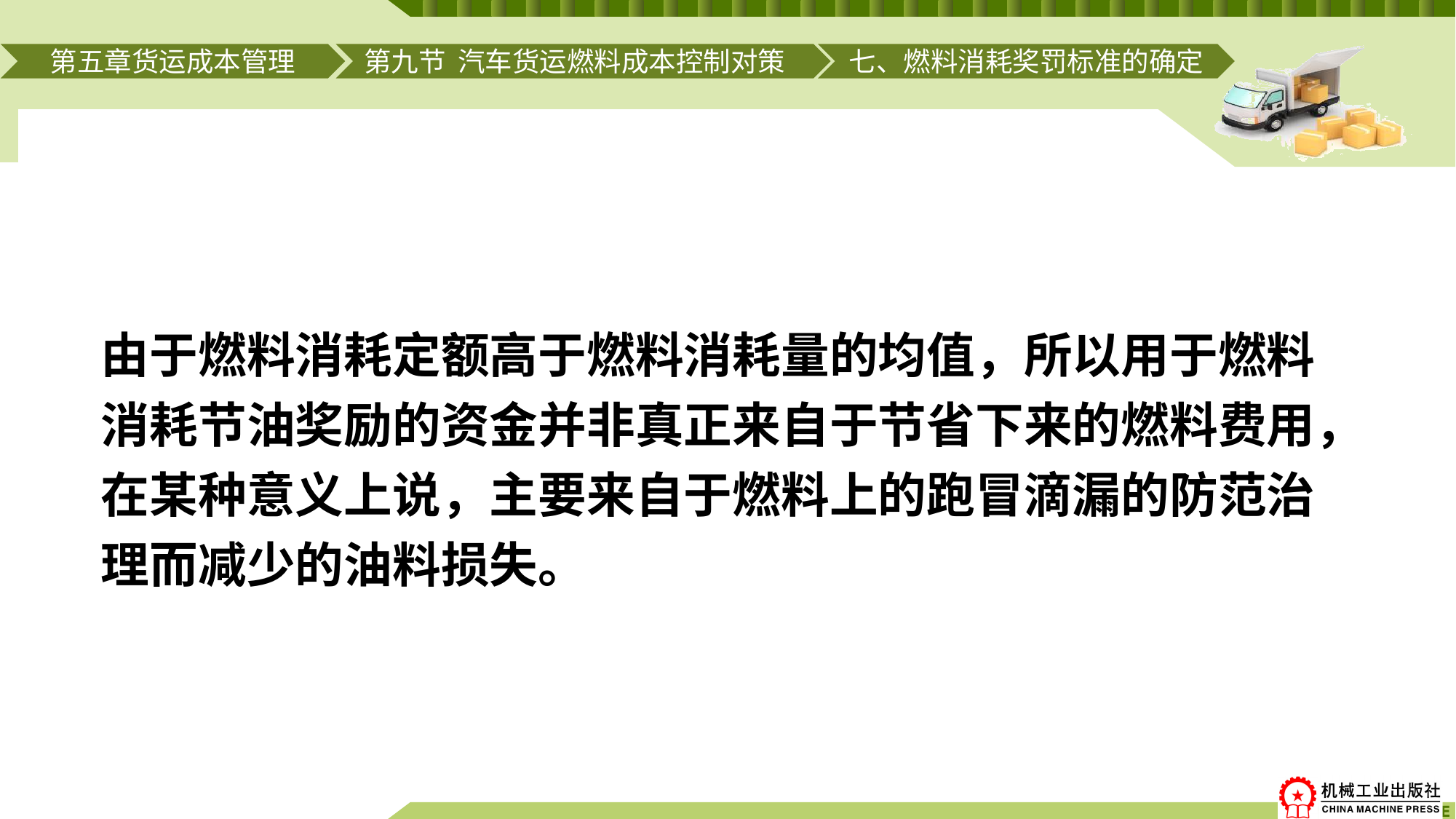

第五章货运成本管理
第九节  汽车货运燃料成本控制对策
七、燃料消耗奖罚标准的确定
表5-20
# 由于燃料消耗定额高于燃料消耗量的均值，所以用于燃料消耗节油奖励的资金并非真正来自于节省下来的燃料费用，在某种意义上说，主要来自于燃料上的跑冒滴漏的防范治理而减少的油料损失。